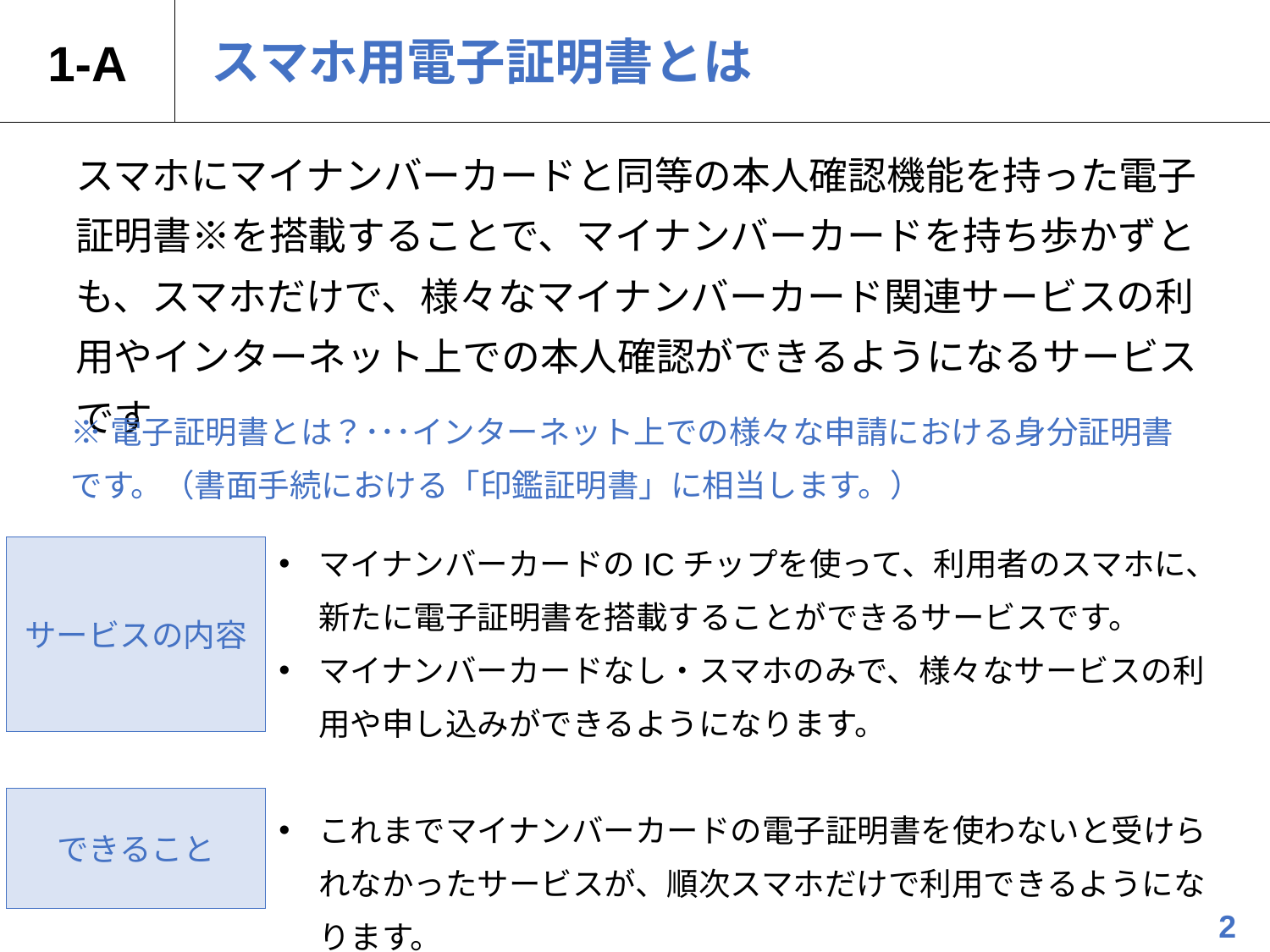

# 1-A
スマホ用電子証明書とは
スマホにマイナンバーカードと同等の本人確認機能を持った電子証明書※を搭載することで、マイナンバーカードを持ち歩かずとも、スマホだけで、様々なマイナンバーカード関連サービスの利用やインターネット上での本人確認ができるようになるサービスです
※電子証明書とは？･･･インターネット上での様々な申請における身分証明書です。（書面手続における「印鑑証明書」に相当します。）
マイナンバーカードのICチップを使って、利用者のスマホに、新たに電子証明書を搭載することができるサービスです。
マイナンバーカードなし・スマホのみで、様々なサービスの利用や申し込みができるようになります。

これまでマイナンバーカードの電子証明書を使わないと受けられなかったサービスが、順次スマホだけで利用できるようになります。
サービスの内容
できること
2